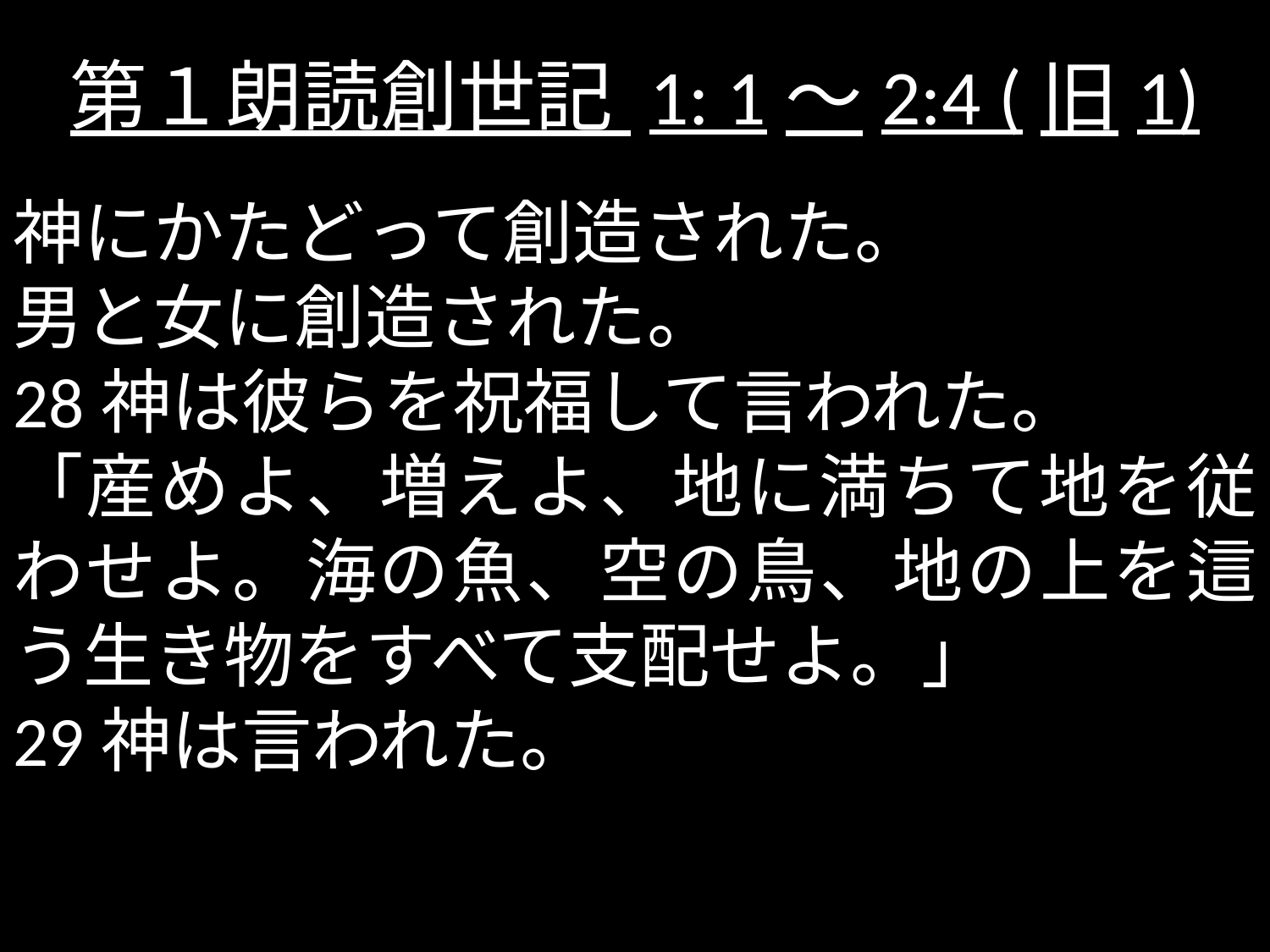

# 第１朗読創世記 1: 1～2:4 (旧1)
神にかたどって創造された。
男と女に創造された。
28神は彼らを祝福して言われた。
「産めよ、増えよ、地に満ちて地を従わせよ。海の魚、空の鳥、地の上を這う生き物をすべて支配せよ。」
29神は言われた。